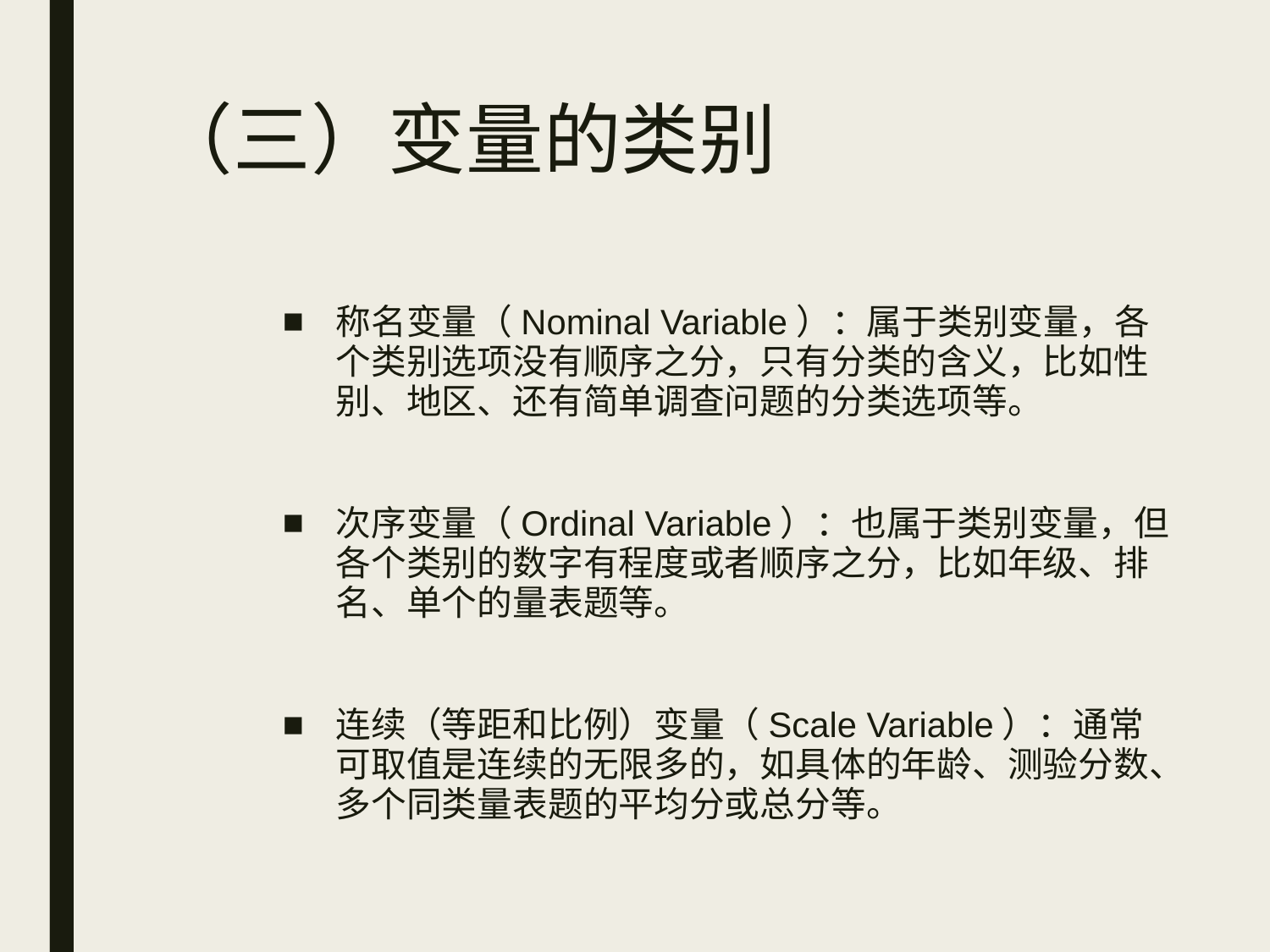

# （三）变量的类别
称名变量（Nominal Variable）：属于类别变量，各个类别选项没有顺序之分，只有分类的含义，比如性别、地区、还有简单调查问题的分类选项等。

次序变量（Ordinal Variable）：也属于类别变量，但各个类别的数字有程度或者顺序之分，比如年级、排名、单个的量表题等。

连续（等距和比例）变量（Scale Variable）：通常可取值是连续的无限多的，如具体的年龄、测验分数、多个同类量表题的平均分或总分等。